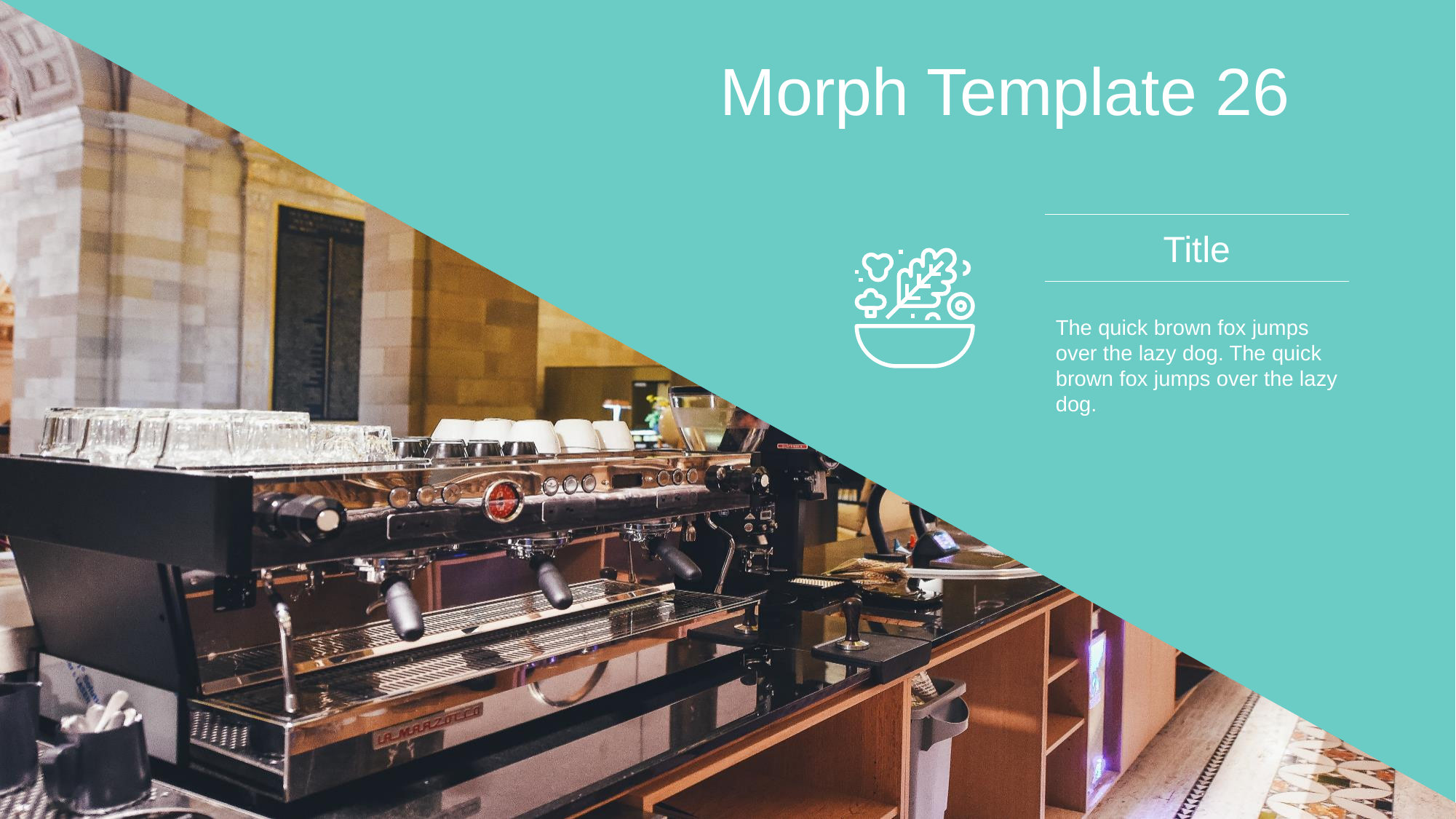

Morph Template 26
Title

The quick brown fox jumps over the lazy dog. The quick brown fox jumps over the lazy dog.
商業簡報網 韓明文 講師 / Microsoft PowerPoint MVP